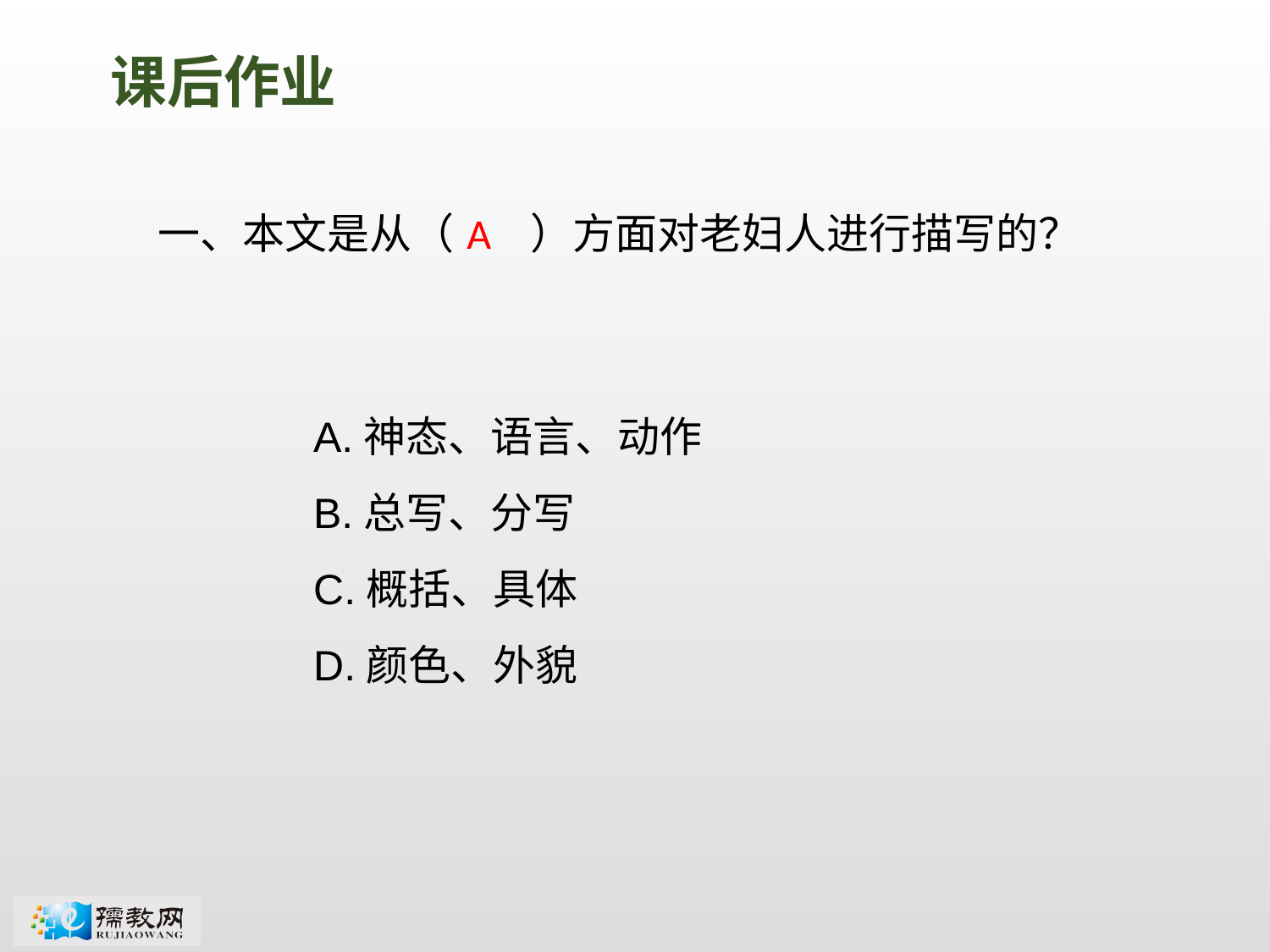

课后作业
一、本文是从（        ）方面对老妇人进行描写的？
A
A.神态、语言、动作
B.总写、分写
C.概括、具体
D.颜色、外貌